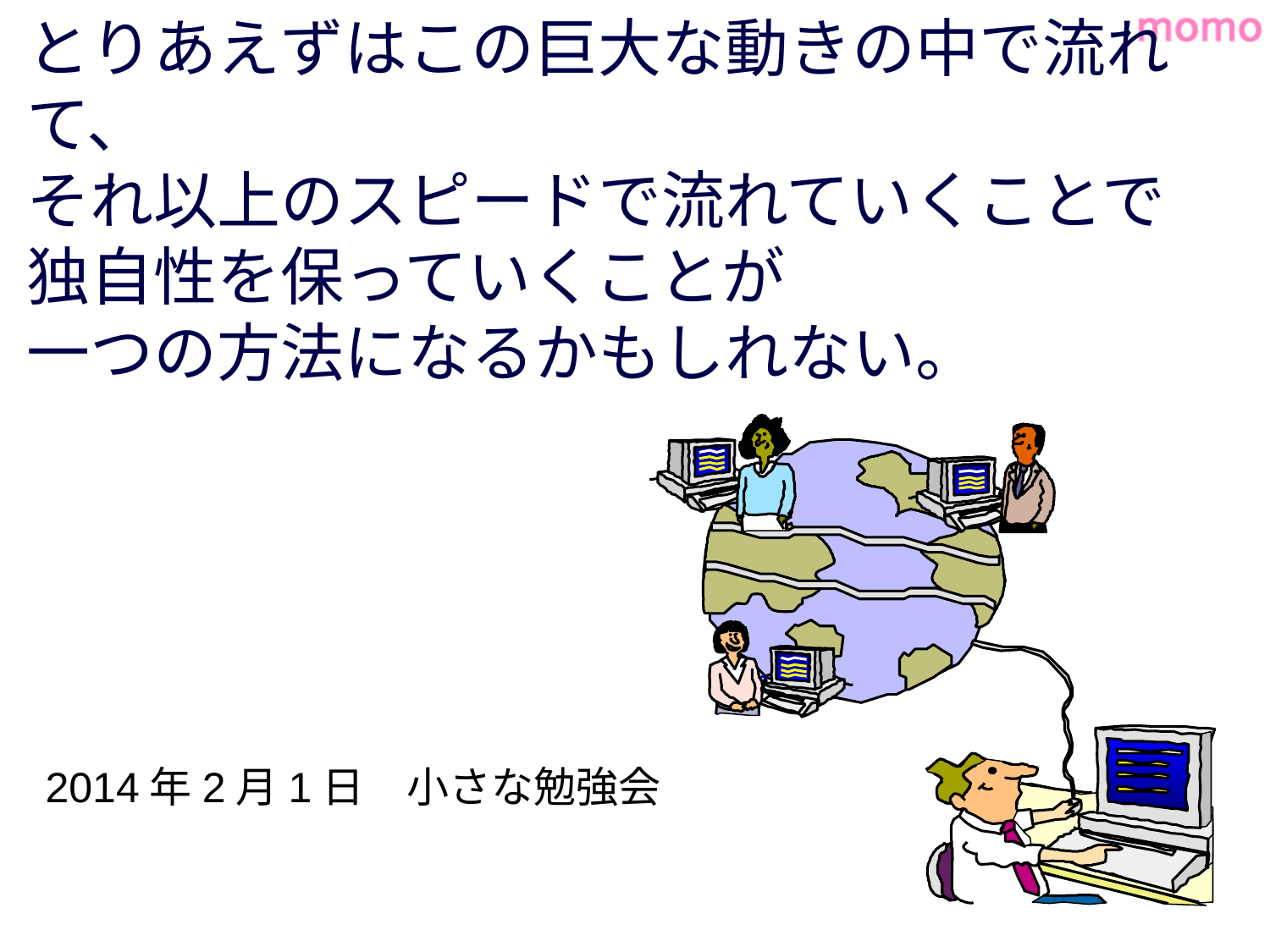

# とりあえずはこの巨大な動きの中で流れて、 それ以上のスピードで流れていくことで 独自性を保っていくことが 一つの方法になるかもしれない。

2014年2月1日　小さな勉強会